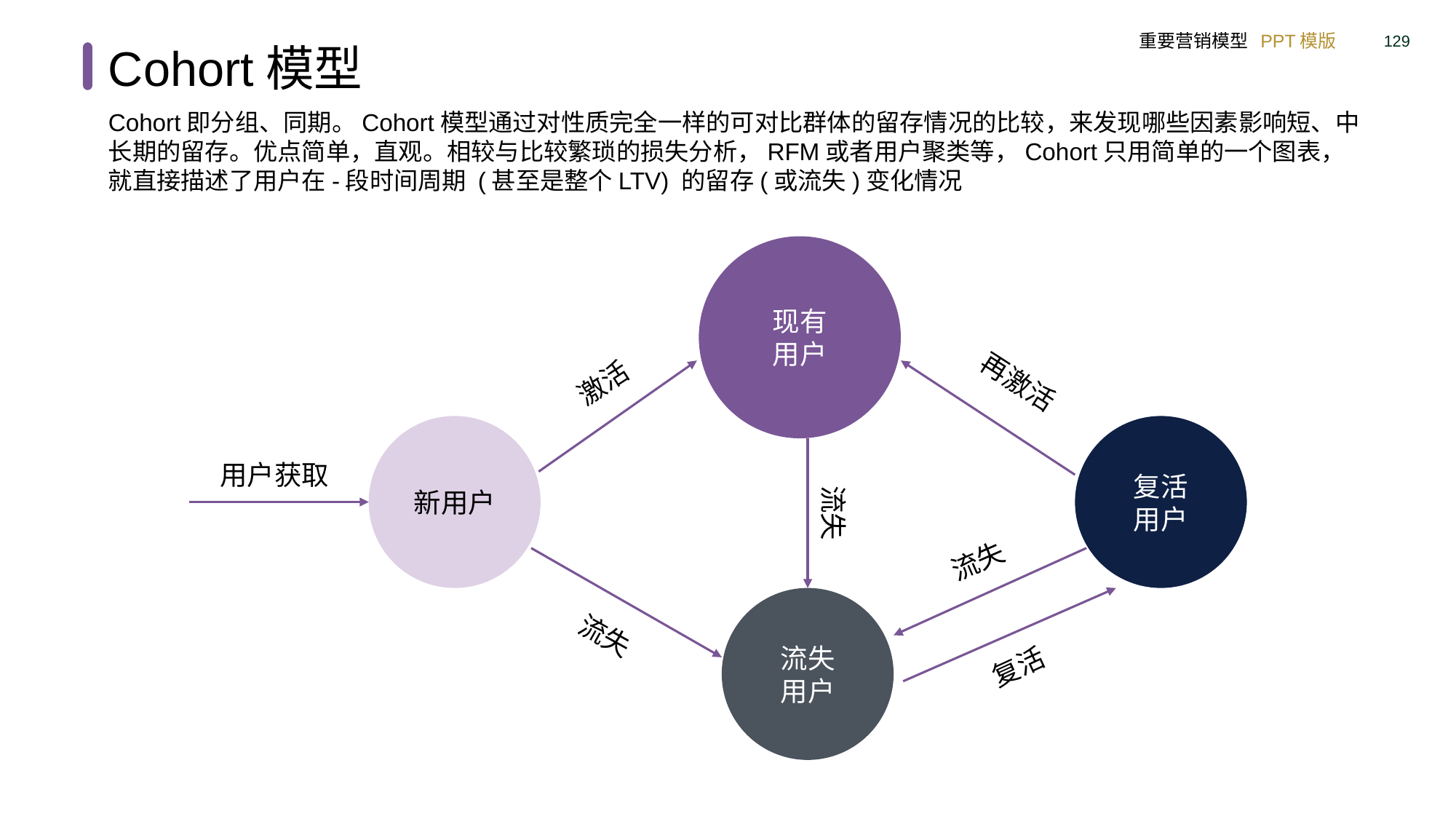

Cohort模型
Cohort即分组、同期。Cohort模型通过对性质完全一样的可对比群体的留存情况的比较，来发现哪些因素影响短、中长期的留存。优点简单，直观。相较与比较繁琐的损失分析，RFM或者用户聚类等，Cohort只用简单的一个图表，就直接描述了用户在-段时间周期 (甚至是整个LTV) 的留存(或流失)变化情况
现有
用户
再激活
激活
新用户
复活
用户
用户获取
流失
流失
流失
用户
流失
复活